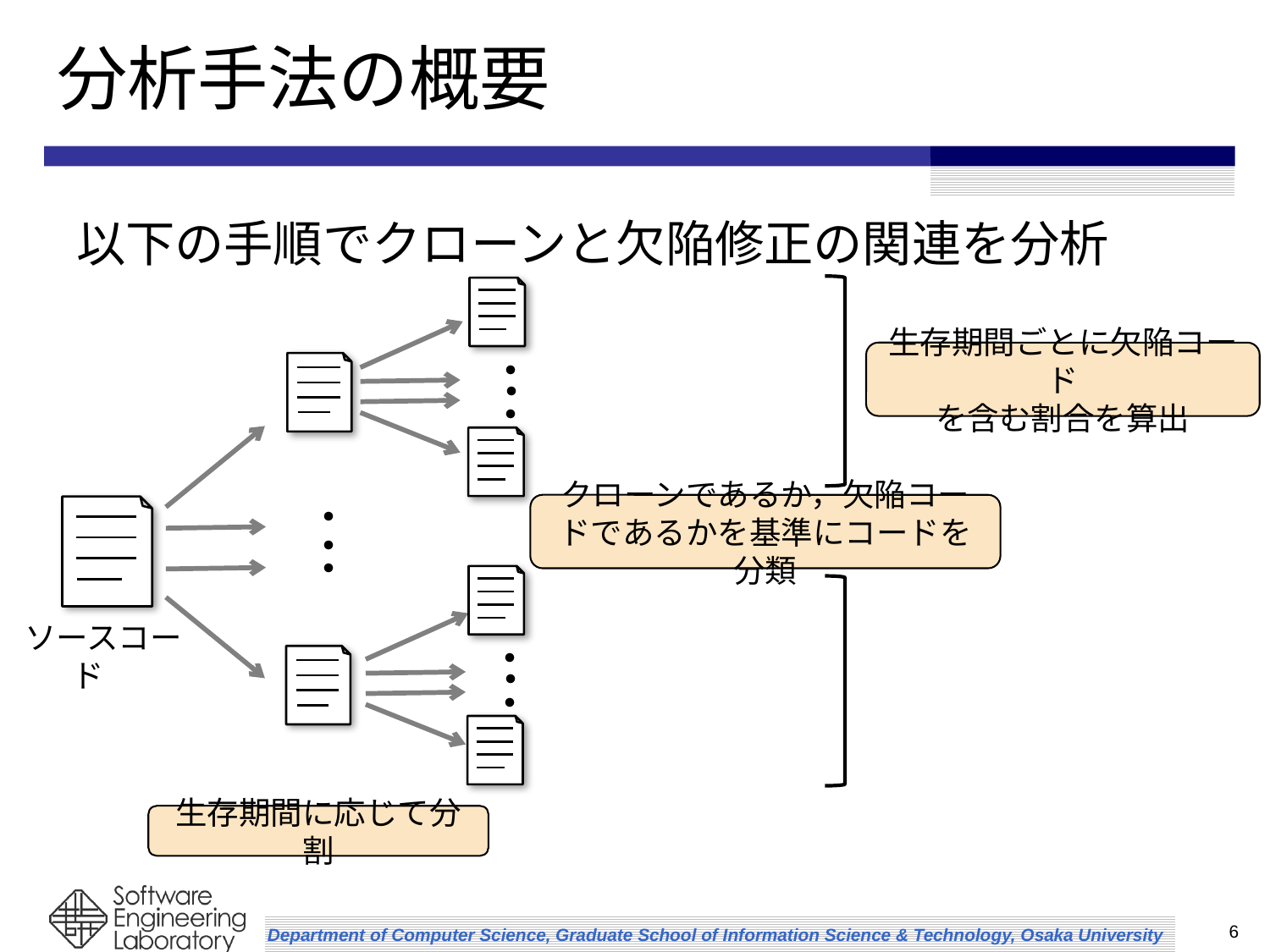

# 分析手法の概要
以下の手順でクローンと欠陥修正の関連を分析

・
生存期間ごとに欠陥コード
を含む割合を算出

・
・

・
・
・
クローンであるか，欠陥コードであるかを基準にコードを分類

ソースコード
・

・
・

生存期間に応じて分割
6